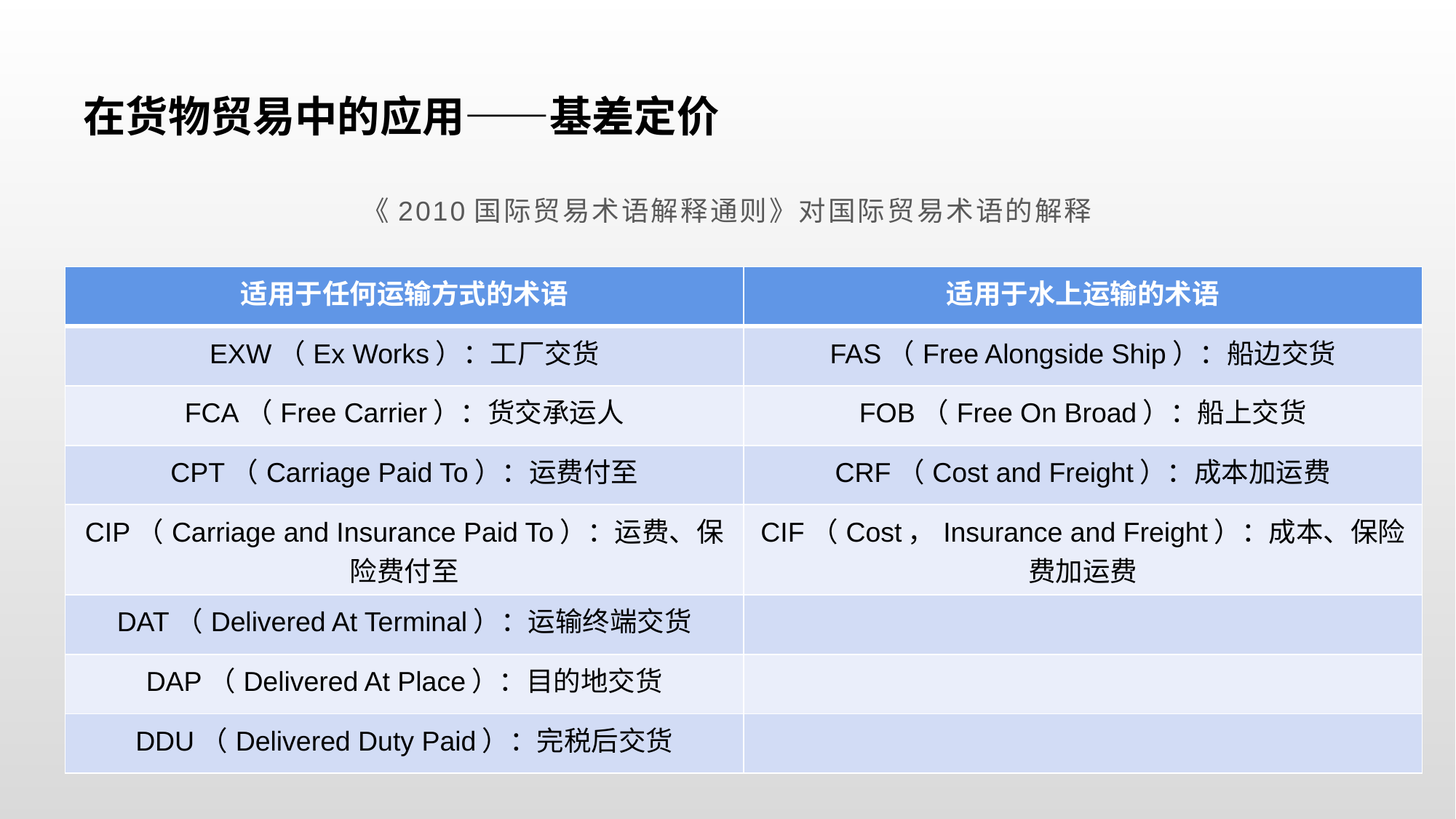

# 在货物贸易中的应用——基差定价
《2010国际贸易术语解释通则》对国际贸易术语的解释

| 适用于任何运输方式的术语 | 适用于水上运输的术语 |
| --- | --- |
| EXW（Ex Works）：工厂交货 | FAS（Free Alongside Ship）：船边交货 |
| FCA（Free Carrier）：货交承运人 | FOB（Free On Broad）：船上交货 |
| CPT（Carriage Paid To）：运费付至 | CRF（Cost and Freight）：成本加运费 |
| CIP（Carriage and Insurance Paid To）：运费、保险费付至 | CIF（Cost，Insurance and Freight）：成本、保险费加运费 |
| DAT（Delivered At Terminal）：运输终端交货 |  |
| DAP（Delivered At Place）：目的地交货 |  |
| DDU（Delivered Duty Paid）：完税后交货 |  |